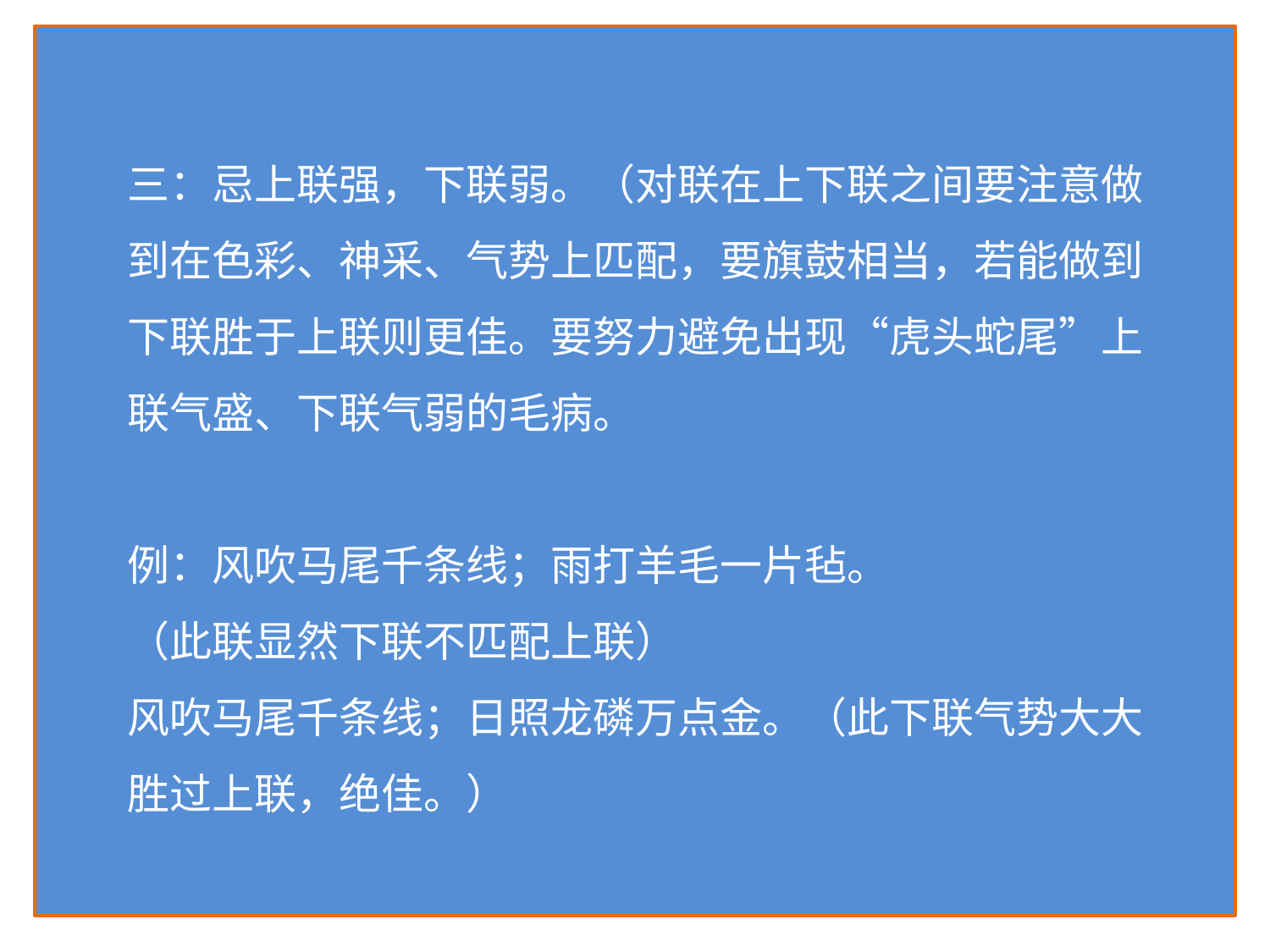

三：忌上联强，下联弱。（对联在上下联之间要注意做到在色彩、神采、气势上匹配，要旗鼓相当，若能做到下联胜于上联则更佳。要努力避免出现“虎头蛇尾”上联气盛、下联气弱的毛病。

例：风吹马尾千条线；雨打羊毛一片毡。
（此联显然下联不匹配上联）
风吹马尾千条线；日照龙磷万点金。（此下联气势大大胜过上联，绝佳。）